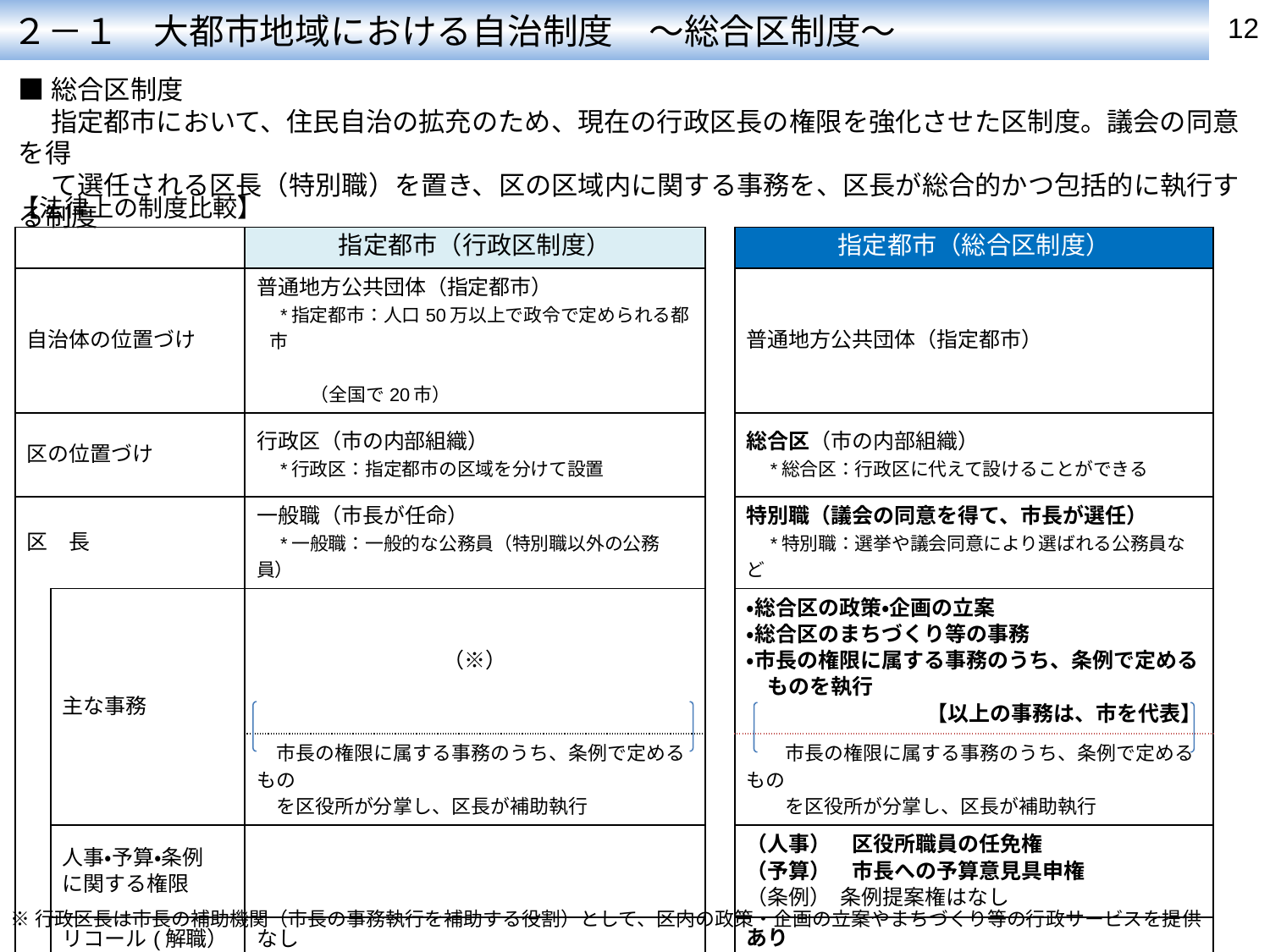

２－１　大都市地域における自治制度　～総合区制度～
12
■総合区制度
　 指定都市において、住民自治の拡充のため、現在の行政区長の権限を強化させた区制度。議会の同意を得
　 て選任される区長（特別職）を置き、区の区域内に関する事務を、区長が総合的かつ包括的に執行する制度
【法律上の制度比較】
|  |  | 指定都市（行政区制度） |  | 指定都市（総合区制度） |
| --- | --- | --- | --- | --- |
| 自治体の位置づけ |  | 普通地方公共団体（指定都市） 　\*指定都市：人口50万以上で政令で定められる都市 　　　　　　　　　　　　　　　　　　　　　　　　　 （全国で20市） |  | 普通地方公共団体（指定都市） |
| 区の位置づけ |  | 行政区（市の内部組織） 　\*行政区：指定都市の区域を分けて設置 |  | 総合区（市の内部組織） 　\*総合区：行政区に代えて設けることができる |
| 区　長 |  | 一般職（市長が任命） 　\*一般職：一般的な公務員（特別職以外の公務員） |  | 特別職（議会の同意を得て、市長が選任） 　\*特別職：選挙や議会同意により選ばれる公務員など |
|  | 主な事務 | （※） |  | ・総合区の政策・企画の立案　 ・総合区のまちづくり等の事務 ・市長の権限に属する事務のうち、条例で定める 　ものを執行 【以上の事務は、市を代表】 |
|  |  | 市長の権限に属する事務のうち、条例で定めるもの 　を区役所が分掌し、区長が補助執行 |  | 市長の権限に属する事務のうち、条例で定めるもの 　　を区役所が分掌し、区長が補助執行 |
|  | 人事・予算・条例 に関する権限 |  |  | （人事）　区役所職員の任免権 （予算）　市長への予算意見具申権 （条例） 条例提案権はなし |
|  | リコール(解職） | なし |  | あり |

※行政区長は市長の補助機関（市長の事務執行を補助する役割）として、区内の政策・企画の立案やまちづくり等の行政サービスを提供